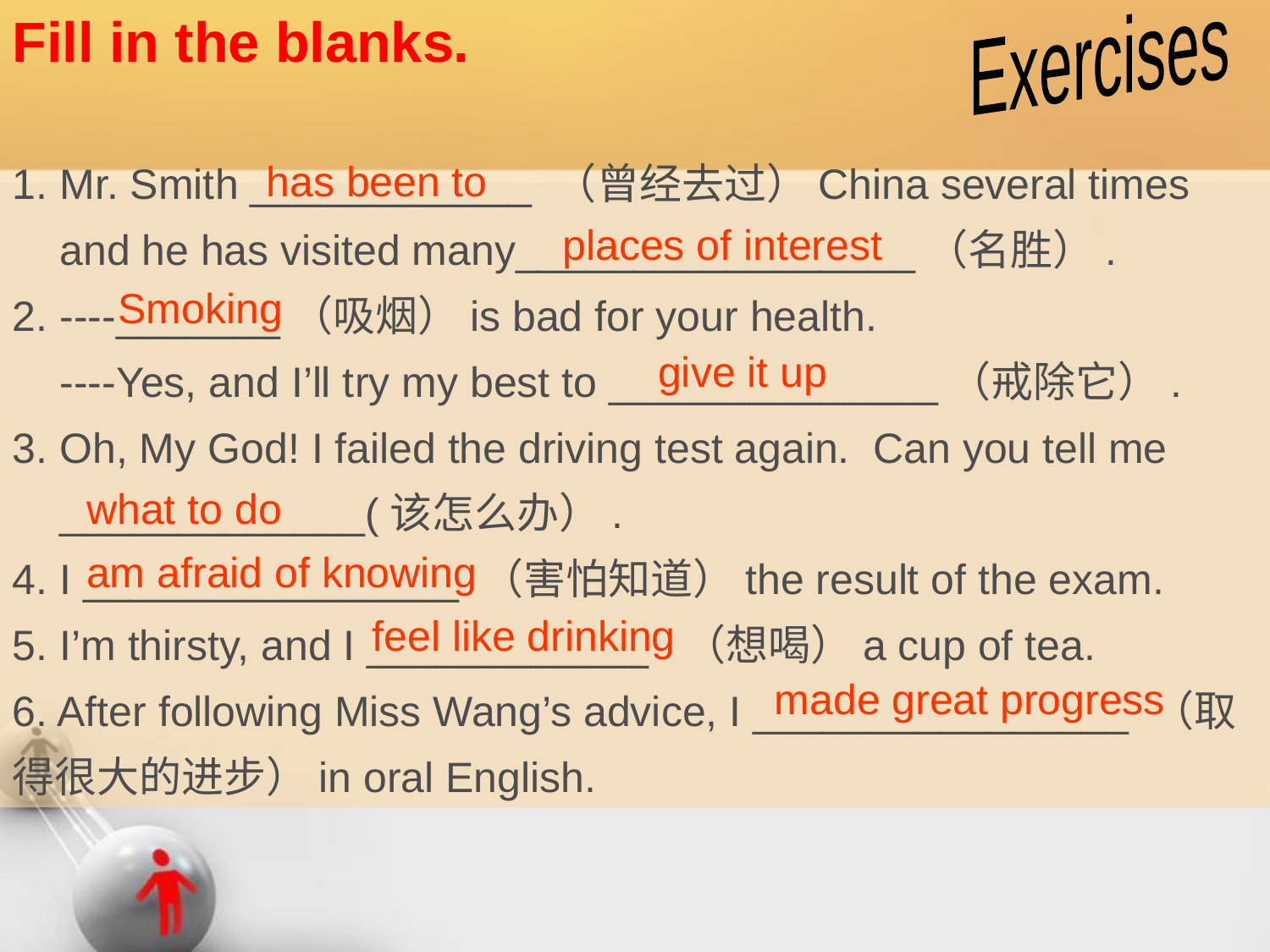

Fill in the blanks.

1. Mr. Smith ____________ （曾经去过）China several times
    and he has visited many_________________（名胜）.
2. ----_______（吸烟）is bad for your health.
    ----Yes, and I’ll try my best to ______________（戒除它）.
3. Oh, My God! I failed the driving test again.  Can you tell me
    _____________(该怎么办）.
4. I ________________ （害怕知道）the result of the exam.
5. I’m thirsty, and I ____________  （想喝）a cup of tea.
6. After following Miss Wang’s advice, I ________________ （取得很大的进步）in oral English.
Exercises
has been to
places of interest
Smoking
give it up
what to do
am afraid of knowing
feel like drinking
made great progress